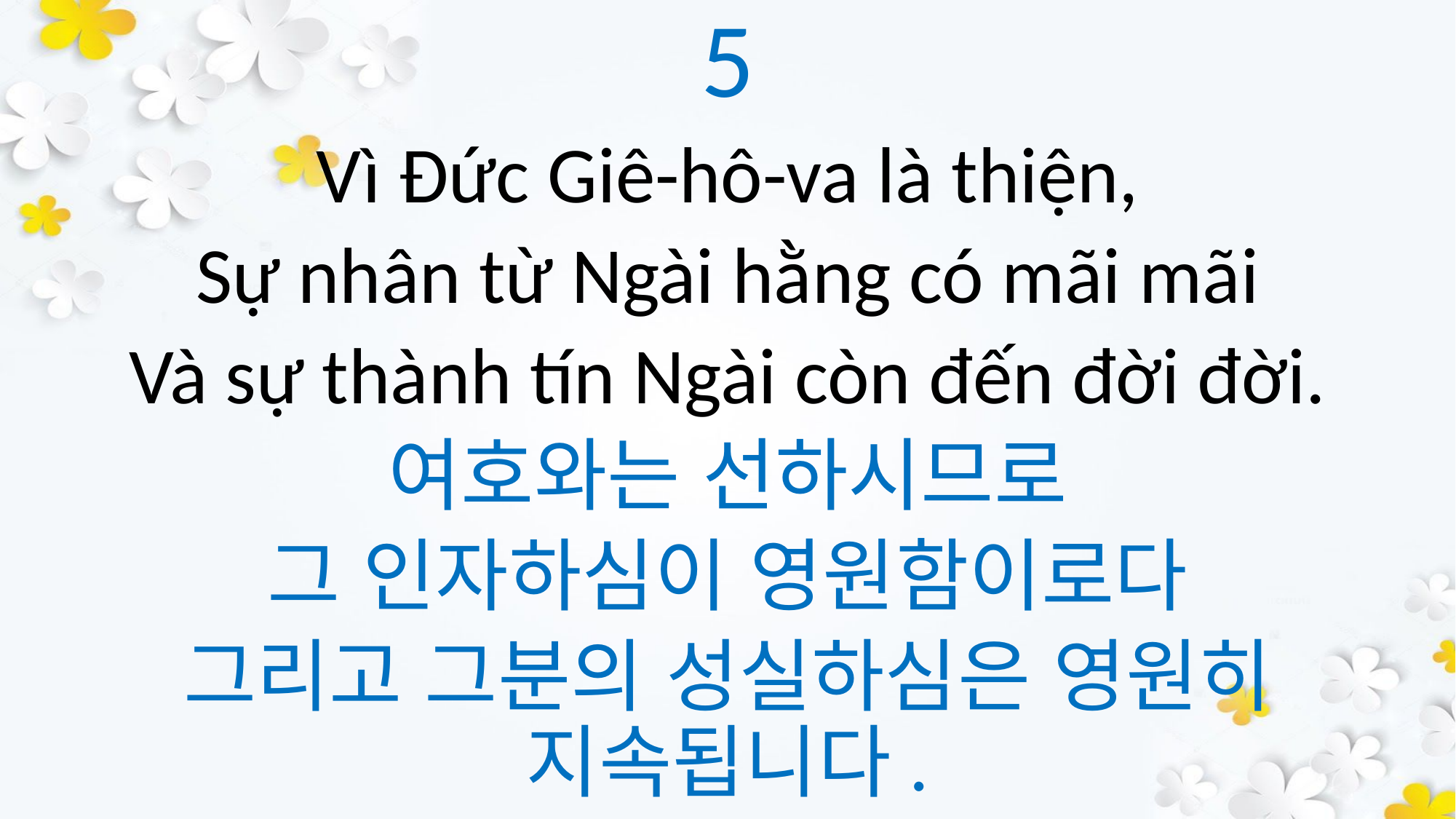

5
Vì Đức Giê-hô-va là thiện,
Sự nhân từ Ngài hằng có mãi mãi
Và sự thành tín Ngài còn đến đời đời.
여호와는 선하시므로
그 인자하심이 영원함이로다
그리고 그분의 성실하심은 영원히 지속됩니다.